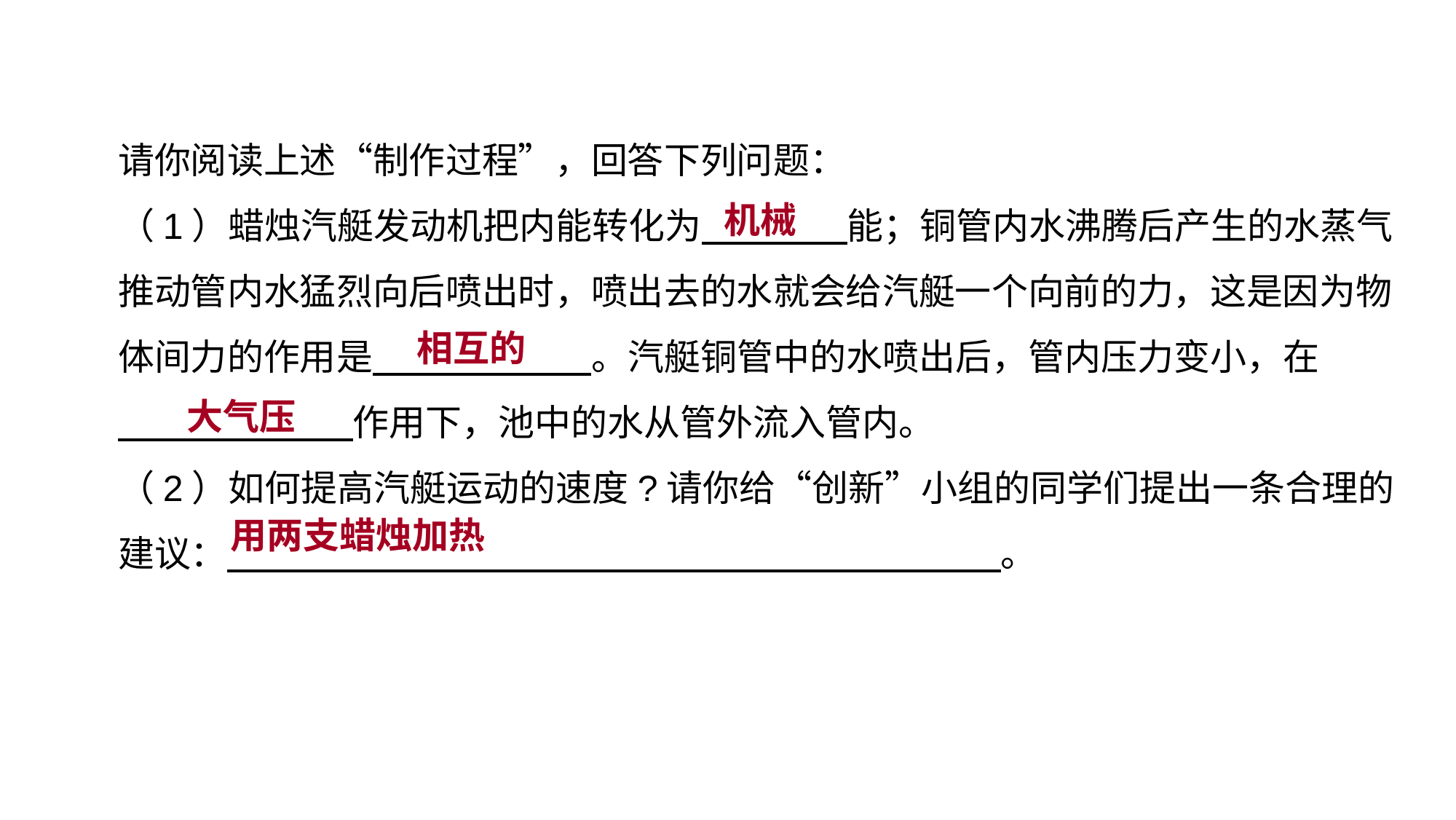

请你阅读上述“制作过程”，回答下列问题：
（1）蜡烛汽艇发动机把内能转化为　　　　能；铜管内水沸腾后产生的水蒸气推动管内水猛烈向后喷出时，喷出去的水就会给汽艇一个向前的力，这是因为物体间力的作用是　　　　　　。汽艇铜管中的水喷出后，管内压力变小，在
　　　  　　　作用下，池中的水从管外流入管内。
（2）如何提高汽艇运动的速度?请你给“创新”小组的同学们提出一条合理的建议：　                                                                                          。
机械
真题回顾 把握考向
相互的
大气压
用两支蜡烛加热